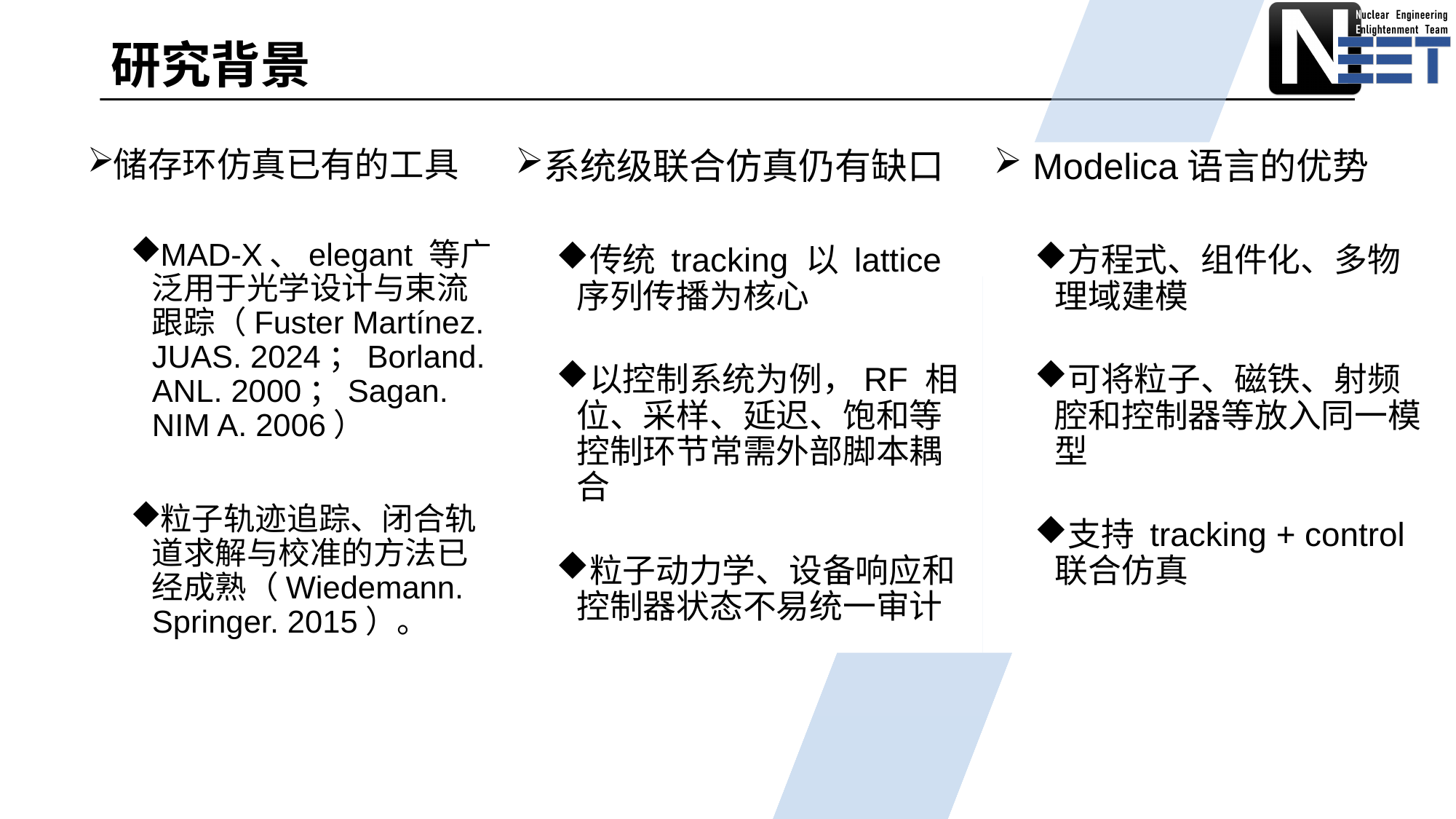

# 研究背景
储存环仿真已有的工具

MAD-X、elegant 等广泛用于光学设计与束流跟踪（Fuster Martínez. JUAS. 2024；Borland. ANL. 2000；Sagan. NIM A. 2006）

粒子轨迹追踪、闭合轨道求解与校准的方法已经成熟（Wiedemann. Springer. 2015）。

系统级联合仿真仍有缺口

传统 tracking 以 lattice 序列传播为核心

以控制系统为例，RF 相位、采样、延迟、饱和等控制环节常需外部脚本耦合

粒子动力学、设备响应和控制器状态不易统一审计
 Modelica语言的优势

方程式、组件化、多物理域建模

可将粒子、磁铁、射频腔和控制器等放入同一模型

支持 tracking + control 联合仿真

3